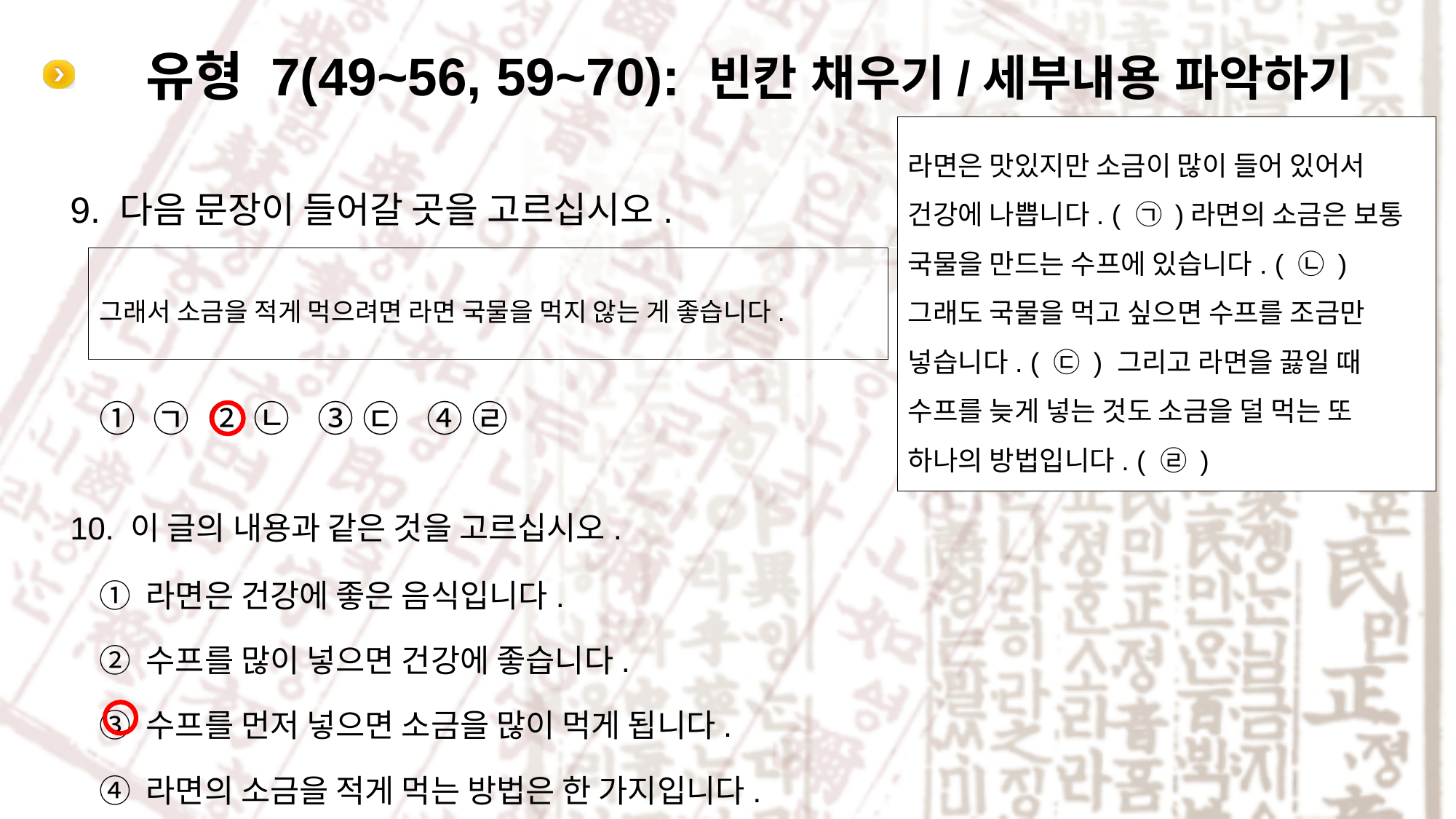

# 유형 7(49~56, 59~70): 빈칸 채우기/세부내용 파악하기
라면은 맛있지만 소금이 많이 들어 있어서 건강에 나쁩니다. ( ㉠ )라면의 소금은 보통 국물을 만드는 수프에 있습니다. ( ㉡ ) 그래도 국물을 먹고 싶으면 수프를 조금만 넣습니다. ( ㉢ ) 그리고 라면을 끓일 때 수프를 늦게 넣는 것도 소금을 덜 먹는 또 하나의 방법입니다. ( ㉣ )
9. 다음 문장이 들어갈 곳을 고르십시오.
그래서 소금을 적게 먹으려면 라면 국물을 먹지 않는 게 좋습니다.
① ㉠	② ㉡	③ ㉢	④ ㉣

10. 이 글의 내용과 같은 것을 고르십시오.
① 라면은 건강에 좋은 음식입니다.
② 수프를 많이 넣으면 건강에 좋습니다.
③ 수프를 먼저 넣으면 소금을 많이 먹게 됩니다.
④ 라면의 소금을 적게 먹는 방법은 한 가지입니다.